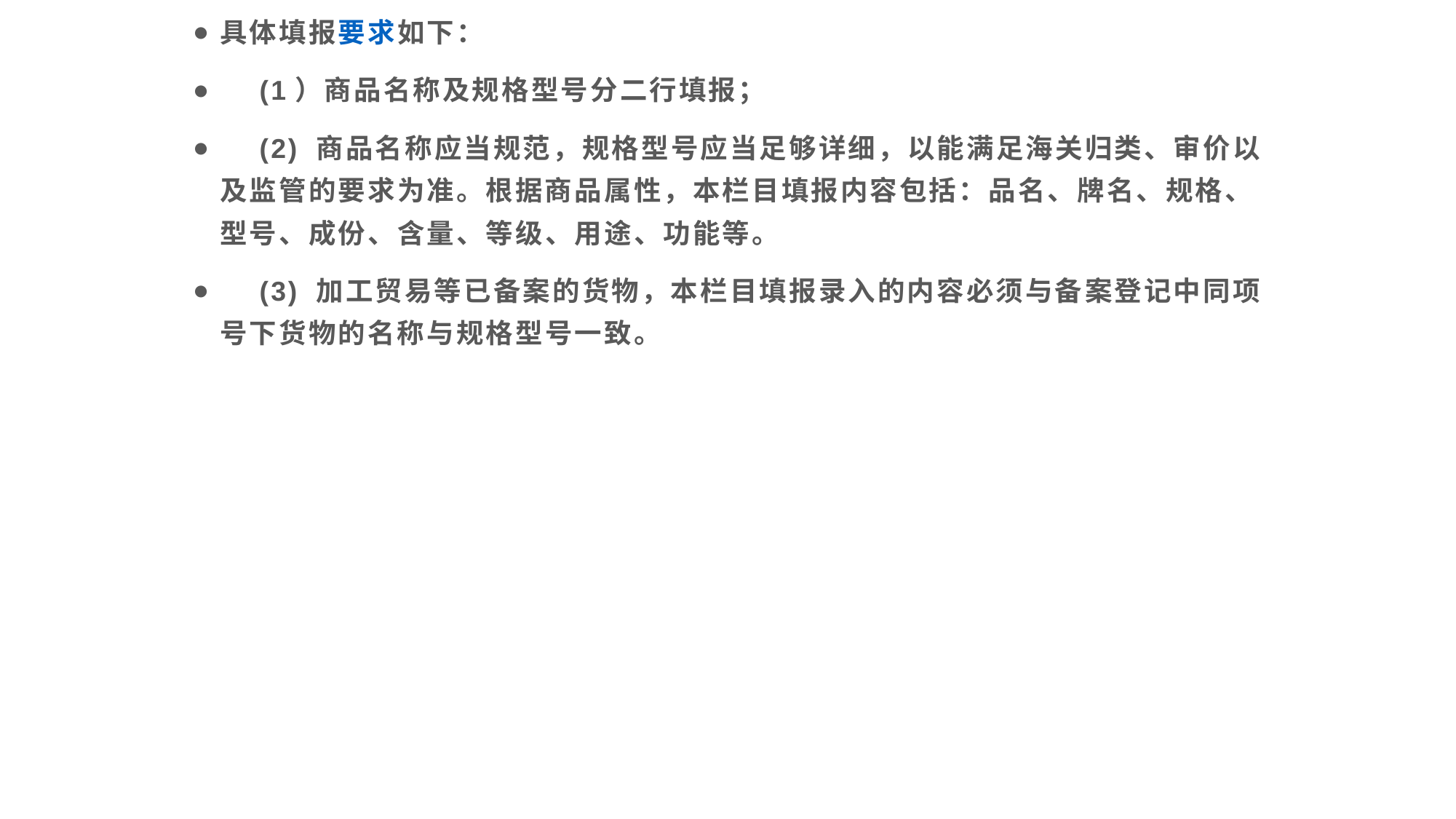

具体填报要求如下：
    (1）商品名称及规格型号分二行填报；
    (2) 商品名称应当规范，规格型号应当足够详细，以能满足海关归类、审价以及监管的要求为准。根据商品属性，本栏目填报内容包括：品名、牌名、规格、型号、成份、含量、等级、用途、功能等。
    (3) 加工贸易等已备案的货物，本栏目填报录入的内容必须与备案登记中同项号下货物的名称与规格型号一致。